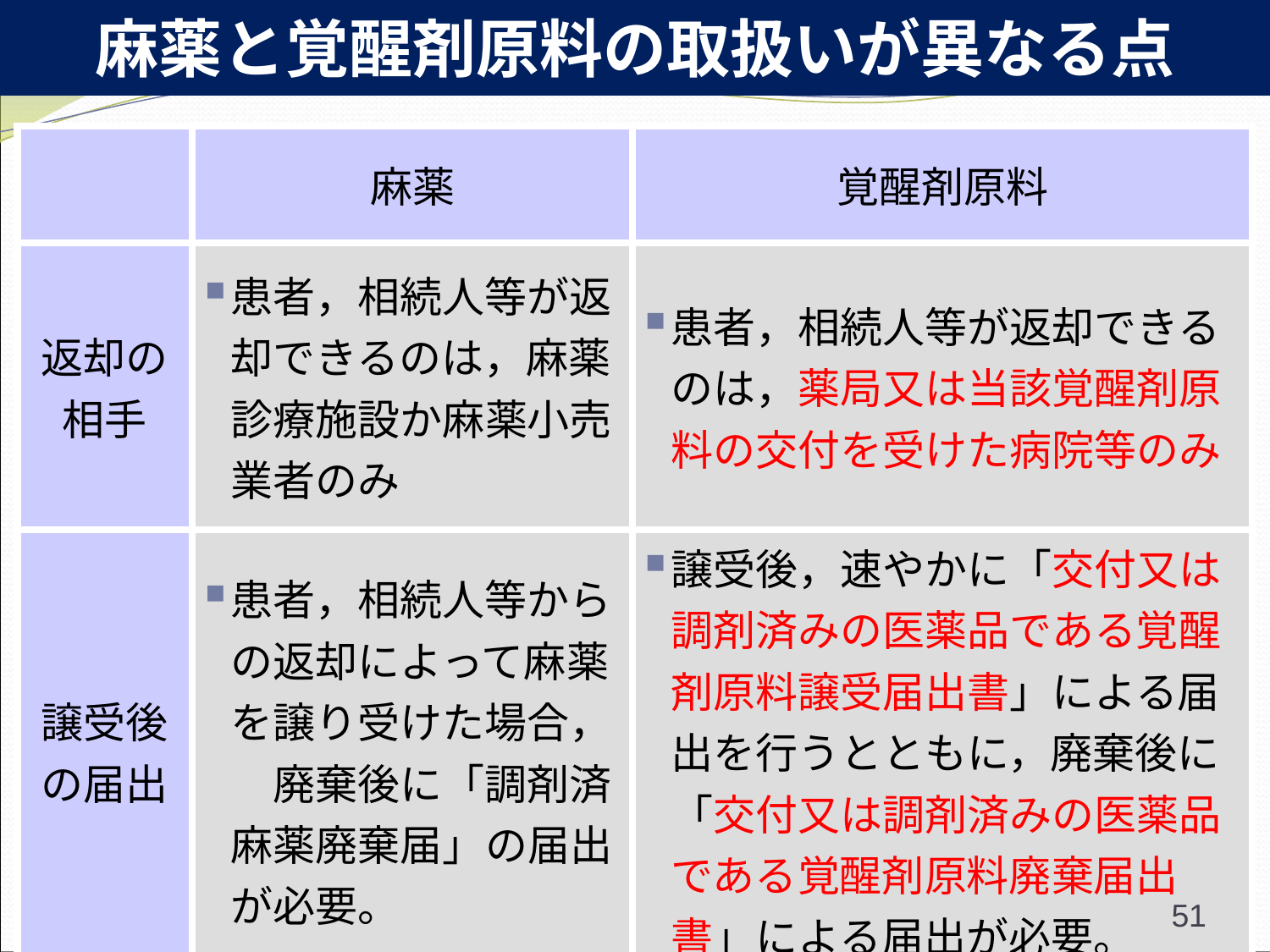

麻薬と覚醒剤原料の取扱いが異なる点
|  | 麻薬 | 覚醒剤原料 |
| --- | --- | --- |
| 返却の相手 | 患者，相続人等が返却できるのは，麻薬診療施設か麻薬小売業者のみ | 患者，相続人等が返却できるのは，薬局又は当該覚醒剤原料の交付を受けた病院等のみ |
| 譲受後の届出 | 患者，相続人等からの返却によって麻薬を譲り受けた場合，　廃棄後に「調剤済麻薬廃棄届」の届出が必要。 | 譲受後，速やかに「交付又は調剤済みの医薬品である覚醒剤原料譲受届出書」による届出を行うとともに，廃棄後に「交付又は調剤済みの医薬品である覚醒剤原料廃棄届出書」による届出が必要。 |
51